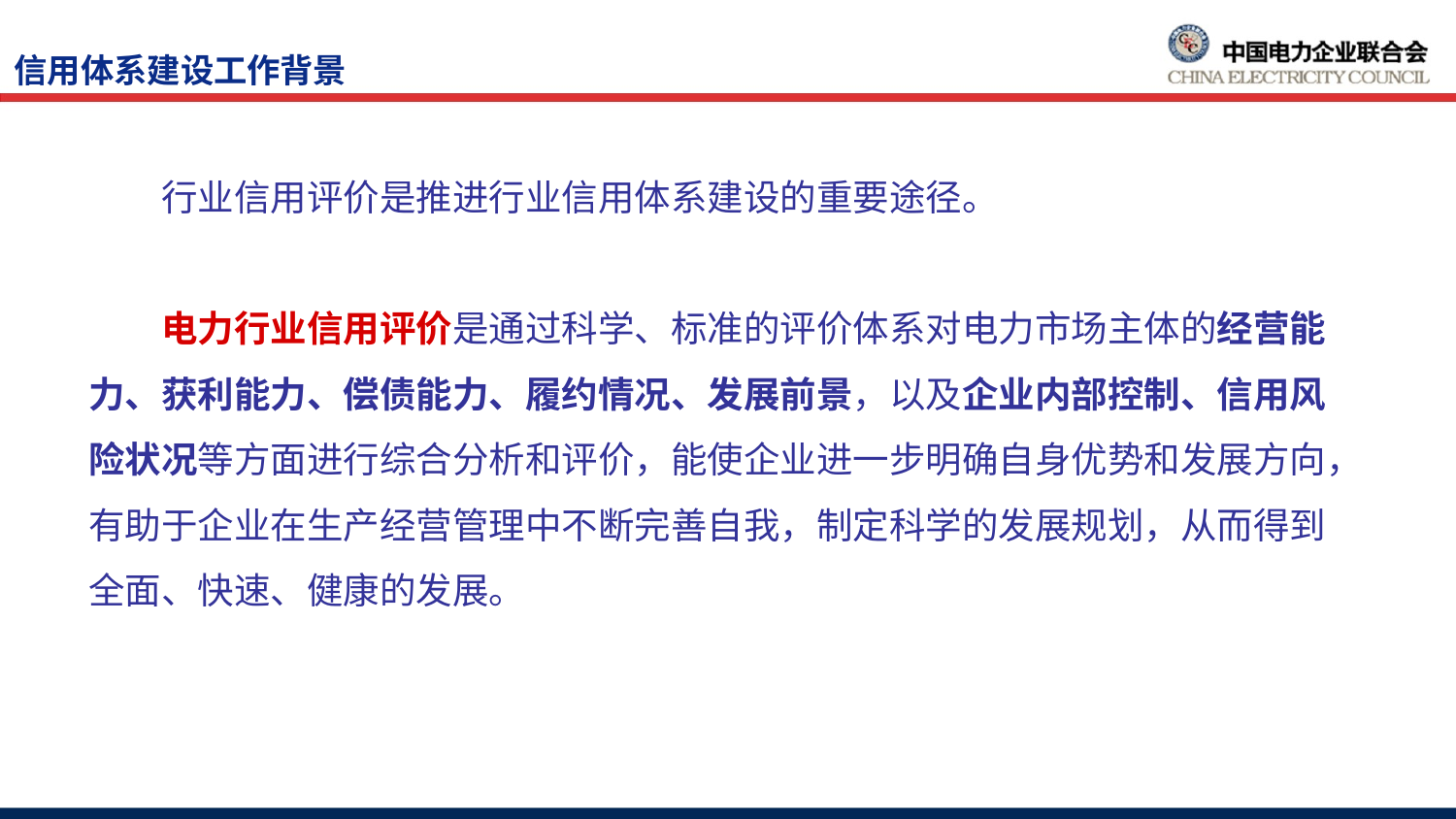

信用体系建设工作背景
行业信用评价是推进行业信用体系建设的重要途径。

电力行业信用评价是通过科学、标准的评价体系对电力市场主体的经营能力、获利能力、偿债能力、履约情况、发展前景，以及企业内部控制、信用风险状况等方面进行综合分析和评价，能使企业进一步明确自身优势和发展方向，有助于企业在生产经营管理中不断完善自我，制定科学的发展规划，从而得到全面、快速、健康的发展。